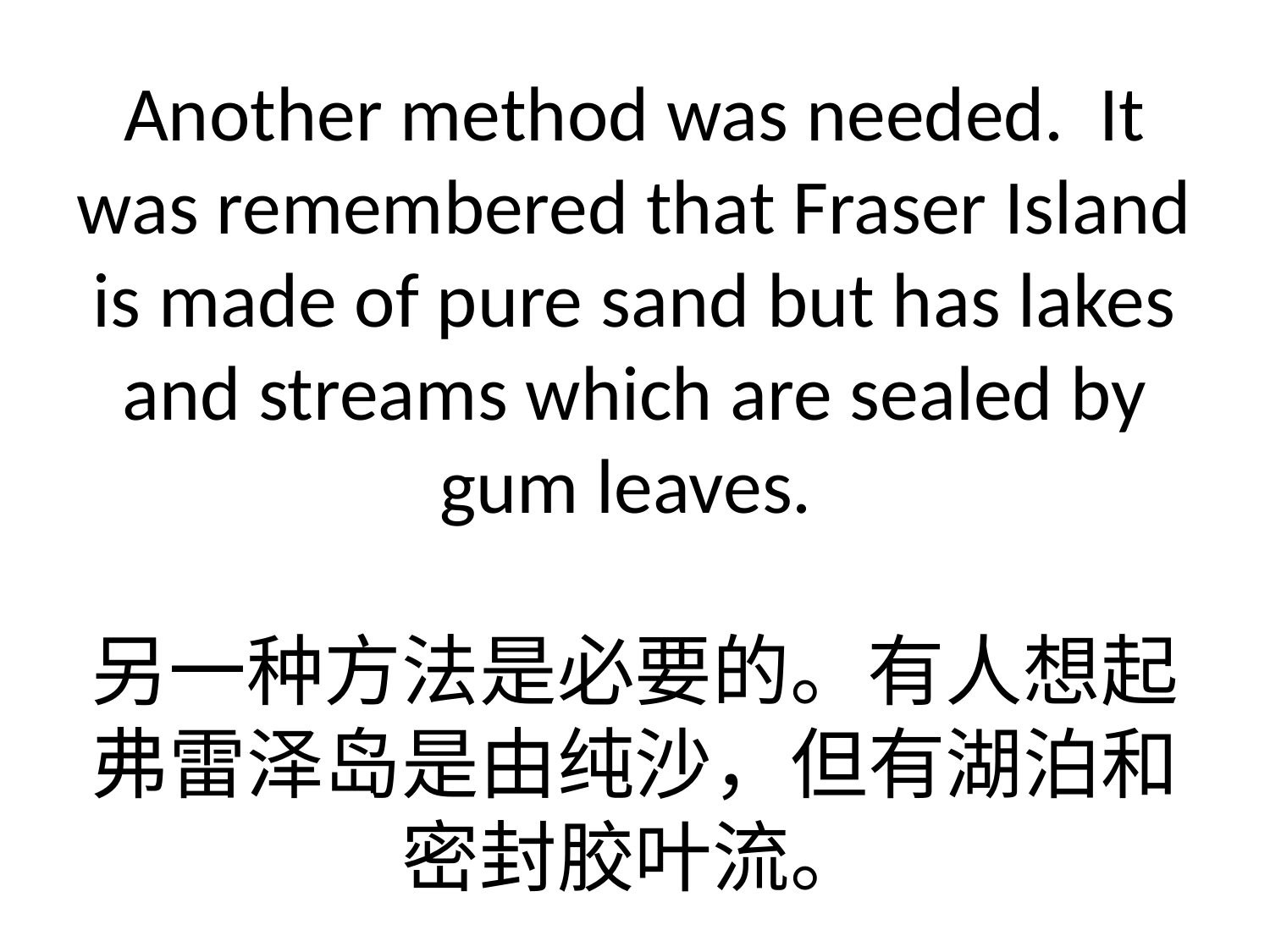

# Another method was needed.  It was remembered that Fraser Island is made of pure sand but has lakes and streams which are sealed by gum leaves. 另一种方法是必要的。有人想起弗雷泽岛是由纯沙，但有湖泊和密封胶叶流。